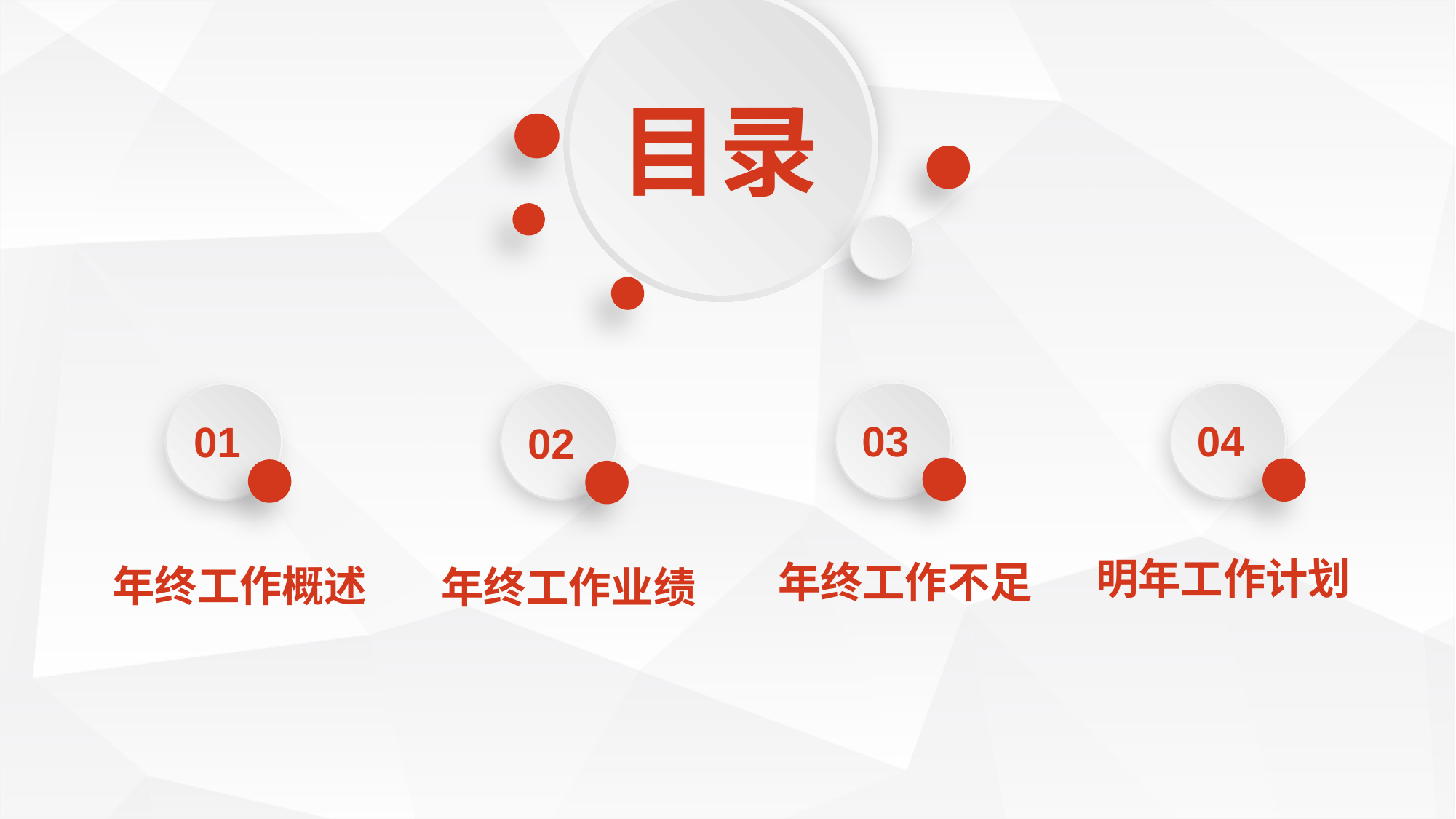

目录

03

04

01

02

明年工作计划
年终工作不足
年终工作概述
年终工作业绩